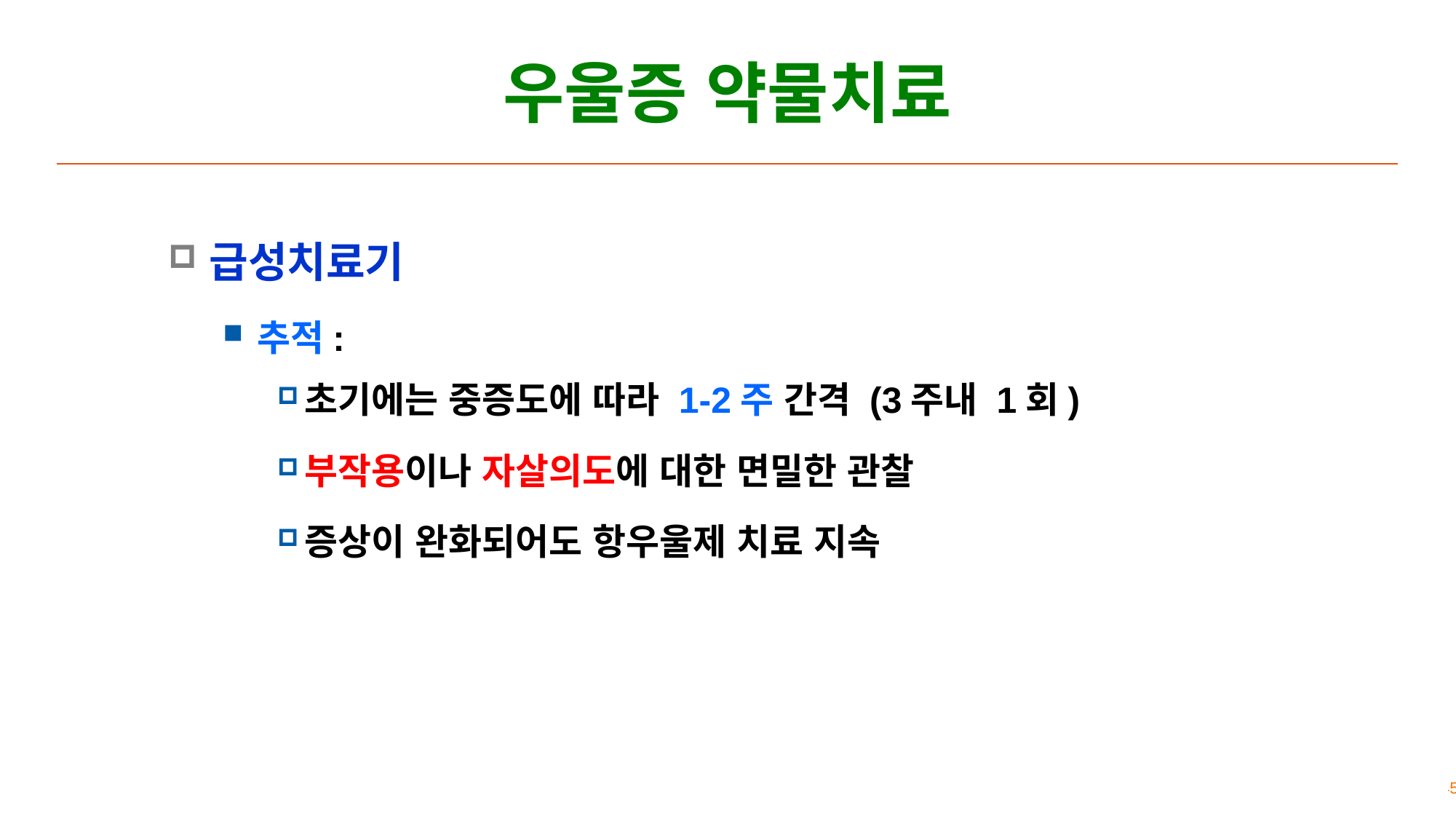

# 우울증 약물치료
급성치료기
추적:
초기에는 중증도에 따라 1-2주 간격 (3주내 1회)
부작용이나 자살의도에 대한 면밀한 관찰
증상이 완화되어도 항우울제 치료 지속